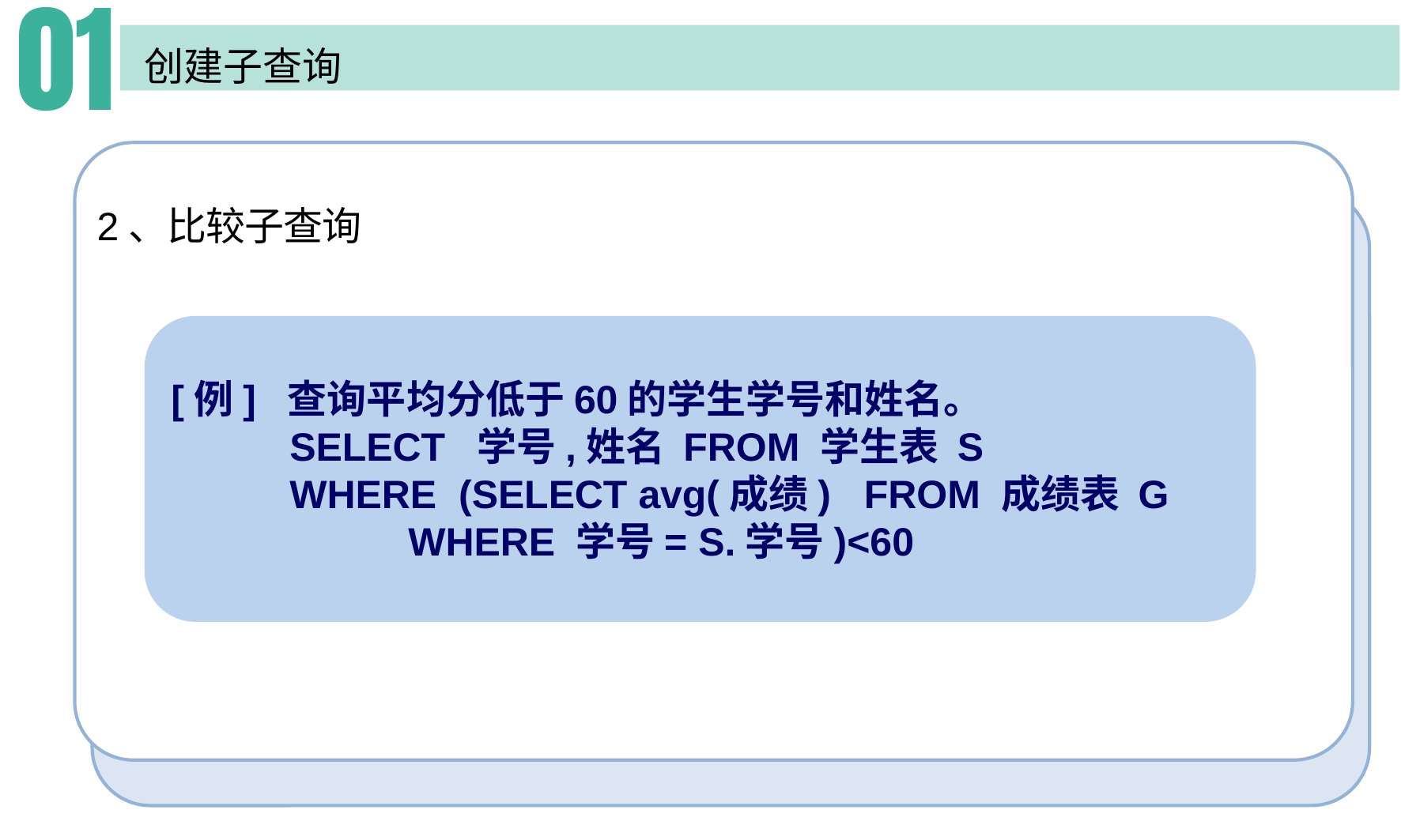

01

创建子查询

2、比较子查询

[例]  查询平均分低于60的学生学号和姓名。
	SELECT  学号,姓名 FROM 学生表 S
	WHERE  (SELECT avg(成绩)   FROM 成绩表 G
                 	WHERE 学号= S.学号)<60